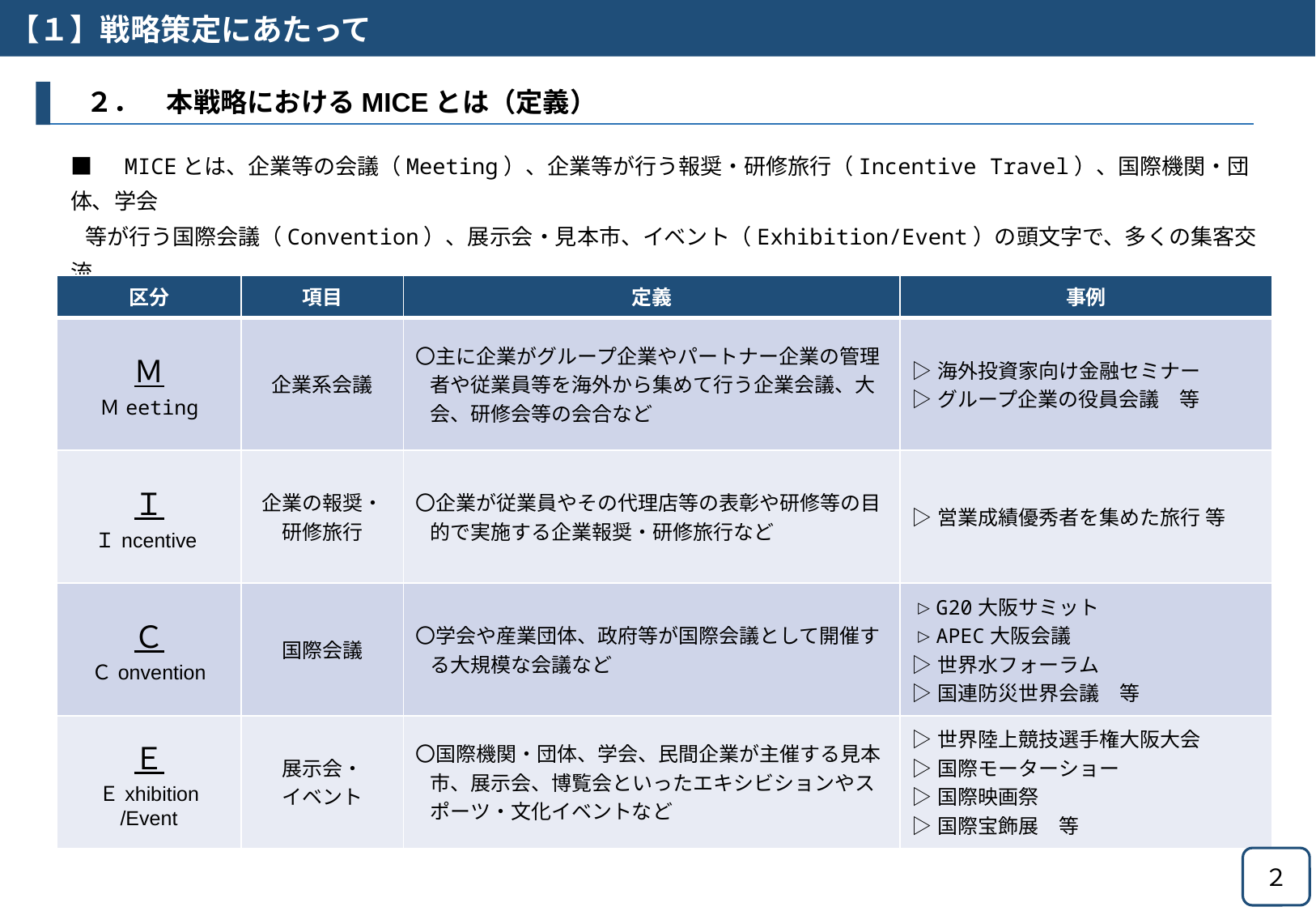

【１】戦略策定にあたって
　２．　本戦略におけるMICEとは（定義）

■　MICEとは、企業等の会議（Meeting）、企業等が行う報奨・研修旅行（Incentive Travel）、国際機関・団体、学会
  等が行う国際会議（Convention）、展示会・見本市、イベント（Exhibition/Event）の頭文字で、多くの集客交流
  が見込まれるビジネスイベントなどの総称であり、本戦略における定義は以下のとおりとする。
| 区分 | 項目 | 定義 | 事例 |
| --- | --- | --- | --- |
| Ｍ Ｍeeting | 企業系会議 | 〇主に企業がグループ企業やパートナー企業の管理 者や従業員等を海外から集めて行う企業会議、大 会、研修会等の会合など | ▷海外投資家向け金融セミナー ▷グループ企業の役員会議　等 |
| Ｉ Ｉncentive | 企業の報奨・研修旅行 | 〇企業が従業員やその代理店等の表彰や研修等の目 的で実施する企業報奨・研修旅行など | ▷営業成績優秀者を集めた旅行 等 |
| Ｃ Ｃonvention | 国際会議 | 〇学会や産業団体、政府等が国際会議として開催す る大規模な会議など | ▷G20大阪サミット ▷APEC大阪会議 ▷世界水フォーラム ▷国連防災世界会議　等 |
| Ｅ Ｅxhibition /Event | 展示会・ イベント | 〇国際機関・団体、学会、民間企業が主催する見本 市、展示会、博覧会といったエキシビションやス ポーツ・文化イベントなど | ▷世界陸上競技選手権大阪大会 ▷国際モーターショー ▷国際映画祭 ▷国際宝飾展　等 |
２